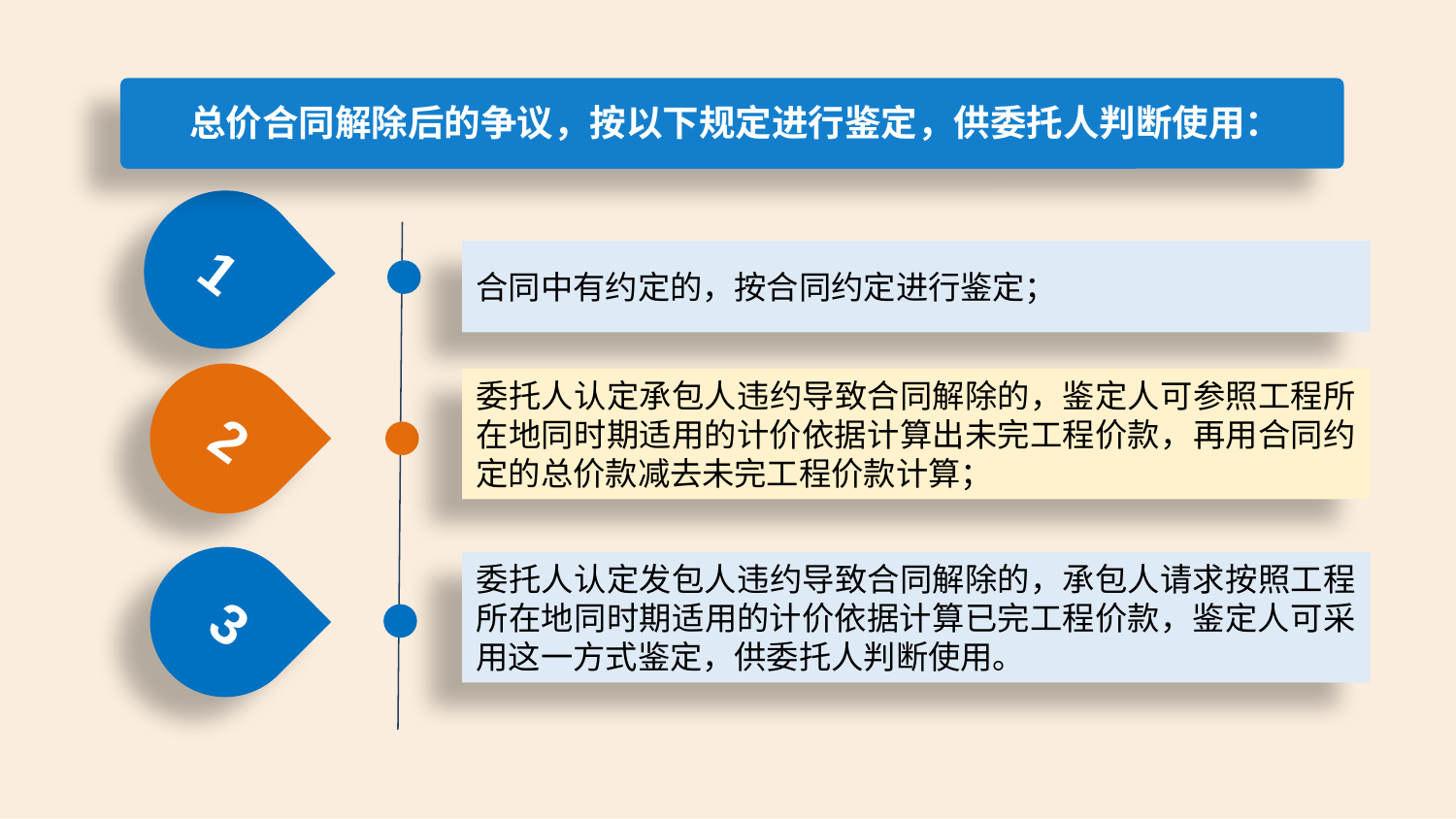

总价合同解除后的争议，按以下规定进行鉴定，供委托人判断使用：

1

合同中有约定的，按合同约定进行鉴定；

2
委托人认定承包人违约导致合同解除的，鉴定人可参照工程所在地同时期适用的计价依据计算出未完工程价款，再用合同约定的总价款减去未完工程价款计算；

3
委托人认定发包人违约导致合同解除的，承包人请求按照工程所在地同时期适用的计价依据计算已完工程价款，鉴定人可采用这一方式鉴定，供委托人判断使用。